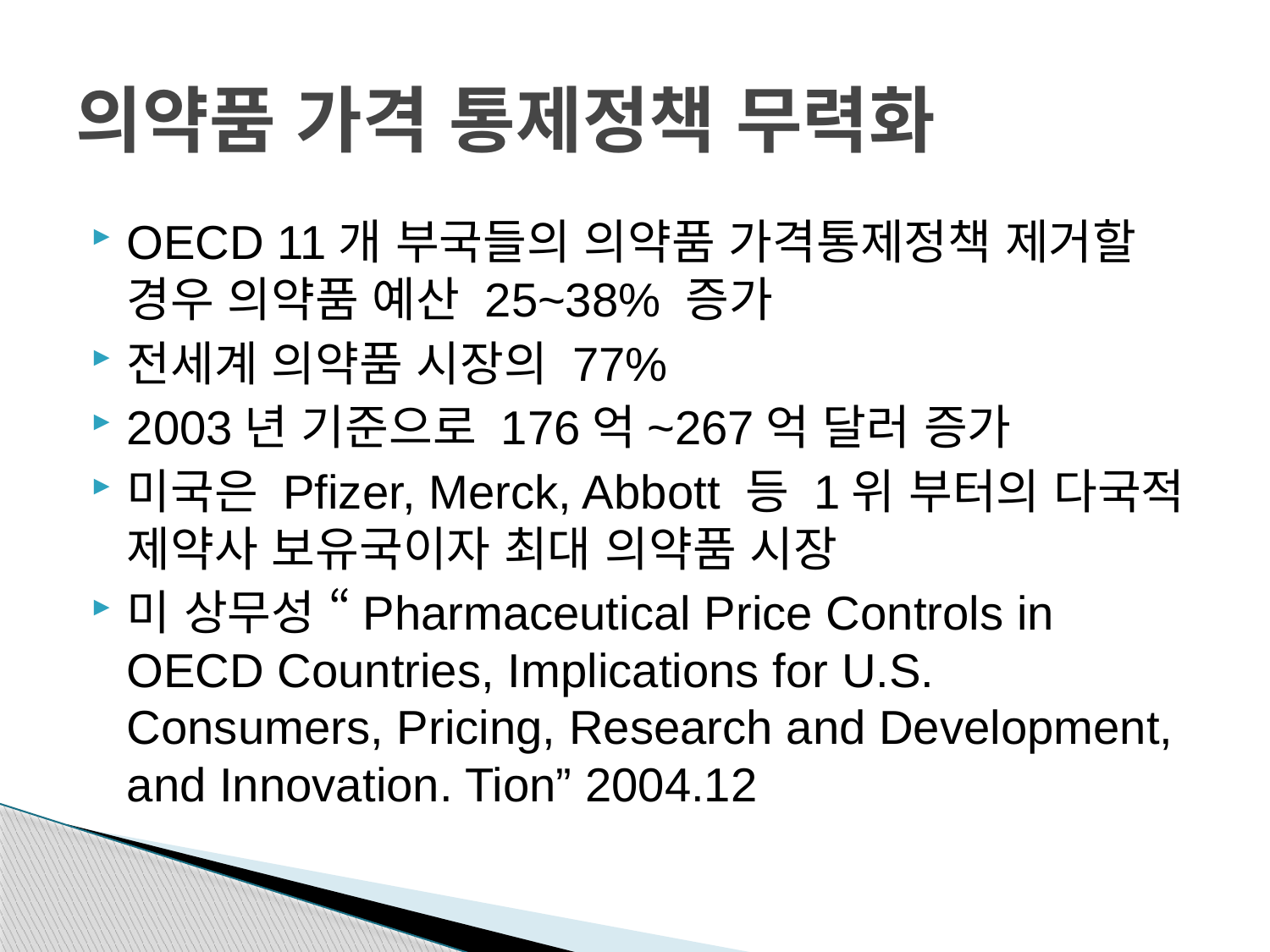

# 의약품 가격 통제정책 무력화
OECD 11개 부국들의 의약품 가격통제정책 제거할 경우 의약품 예산 25~38% 증가
전세계 의약품 시장의 77%
2003년 기준으로 176억~267억 달러 증가
미국은 Pfizer, Merck, Abbott 등 1위 부터의 다국적 제약사 보유국이자 최대 의약품 시장
미 상무성 “Pharmaceutical Price Controls in OECD Countries, Implications for U.S. Consumers, Pricing, Research and Development, and Innovation. Tion” 2004.12